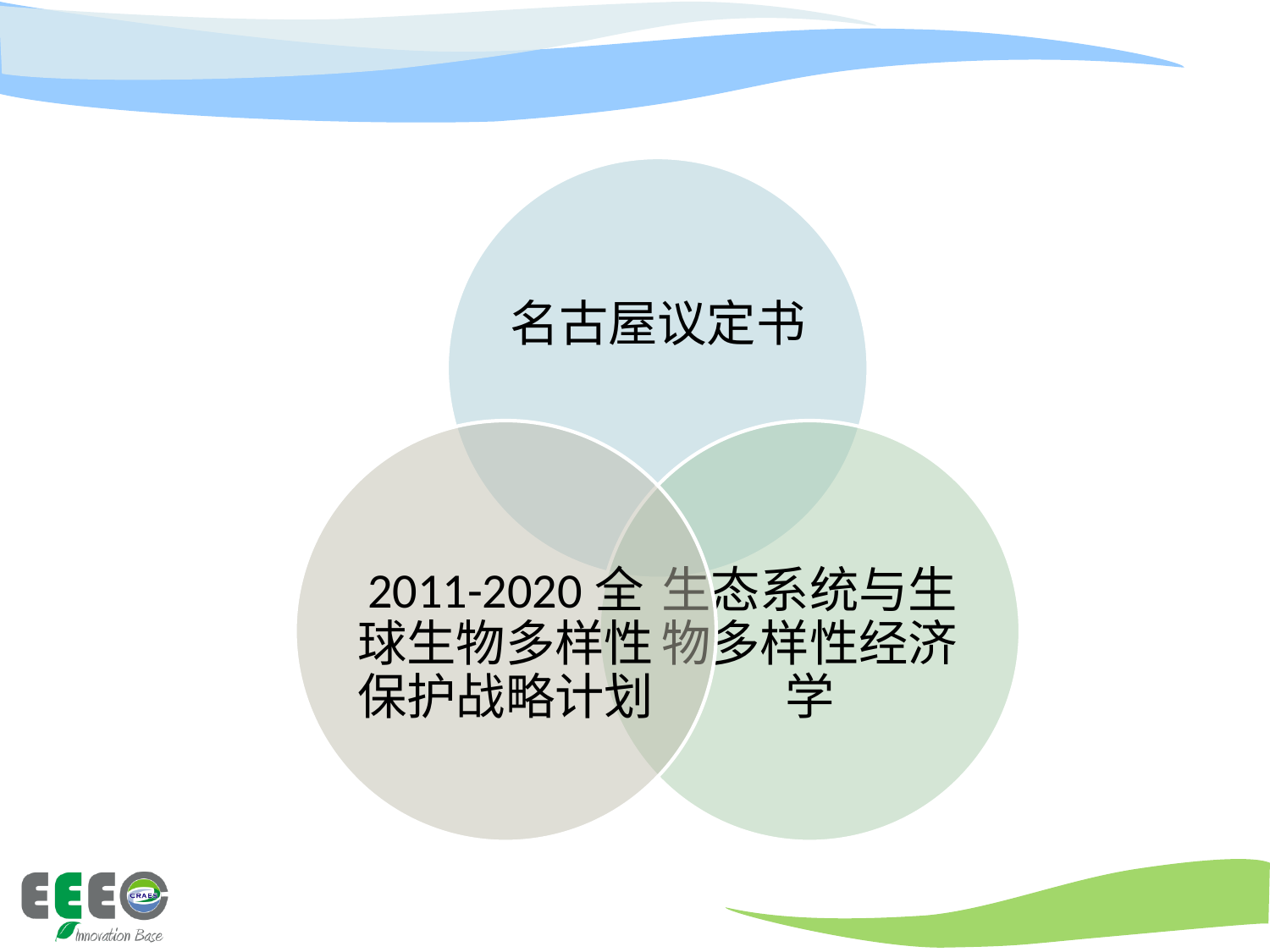

#
名古屋议定书
生态系统与生物多样性经济学
2011-2020全球生物多样性保护战略计划